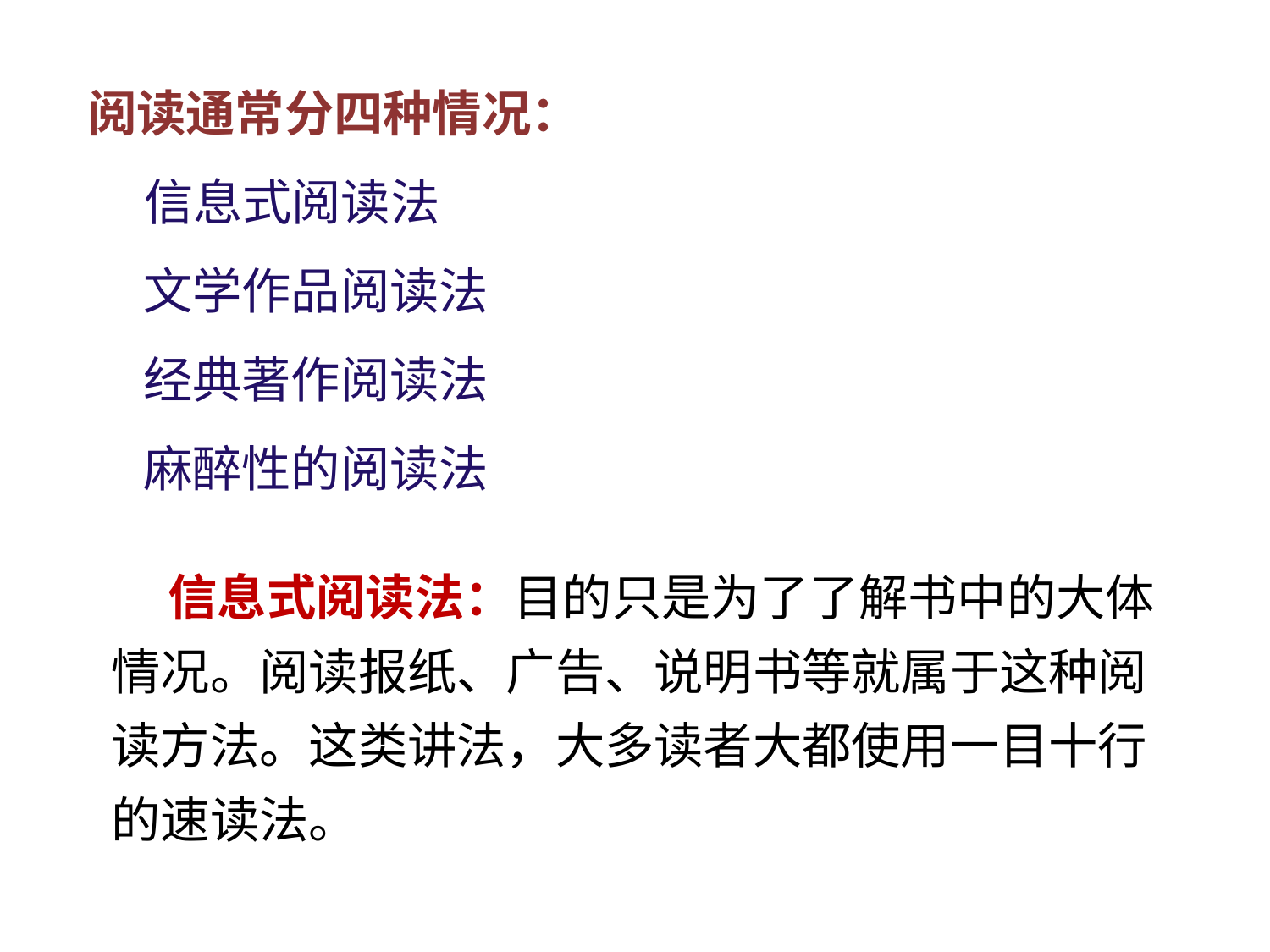

阅读通常分四种情况：
    信息式阅读法
    文学作品阅读法
    经典著作阅读法
    麻醉性的阅读法
    信息式阅读法：目的只是为了了解书中的大体情况。阅读报纸、广告、说明书等就属于这种阅读方法。这类讲法，大多读者大都使用一目十行的速读法。